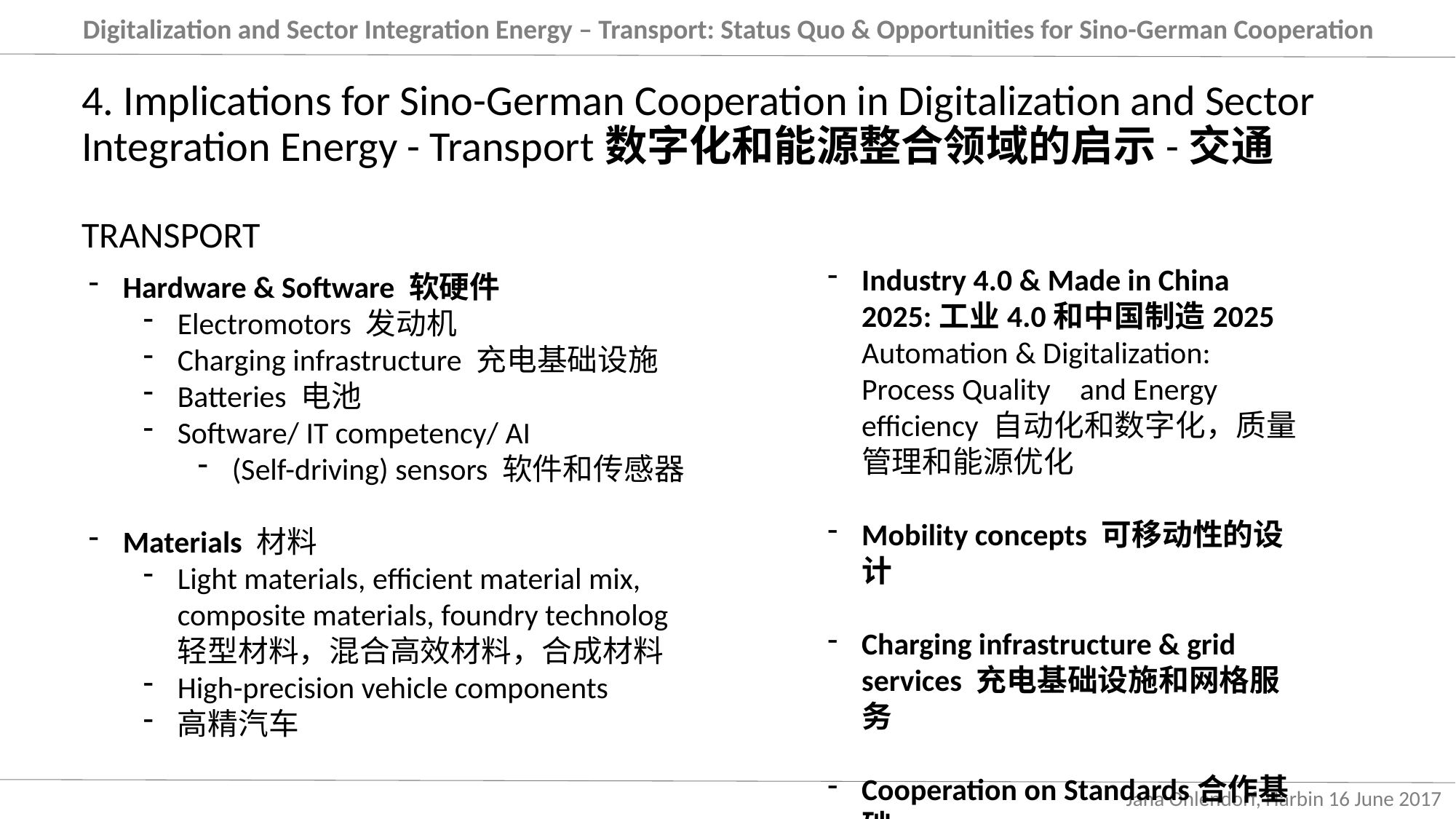

Digitalization and Sector Integration Energy – Transport: Status Quo & Opportunities for Sino-German Cooperation
4. Implications for Sino-German Cooperation in Digitalization and Sector Integration Energy - Transport数字化和能源整合领域的启示-交通

TRANSPORT

Hardware & Software 软硬件
Electromotors 发动机
Charging infrastructure 充电基础设施
Batteries 电池
Software/ IT competency/ AI
(Self-driving) sensors 软件和传感器

Materials 材料
Light materials, efficient material mix, composite materials, foundry technolog轻型材料，混合高效材料，合成材料
High-precision vehicle components
高精汽车

Industry 4.0 & Made in China 2025:工业4.0和中国制造2025 Automation & Digitalization: Process Quality 	and Energy efficiency 自动化和数字化，质量管理和能源优化

Mobility concepts 可移动性的设计

Charging infrastructure & grid services 充电基础设施和网格服务

Cooperation on Standards合作基础

Jana Ohlendorf, Harbin 16 June 2017